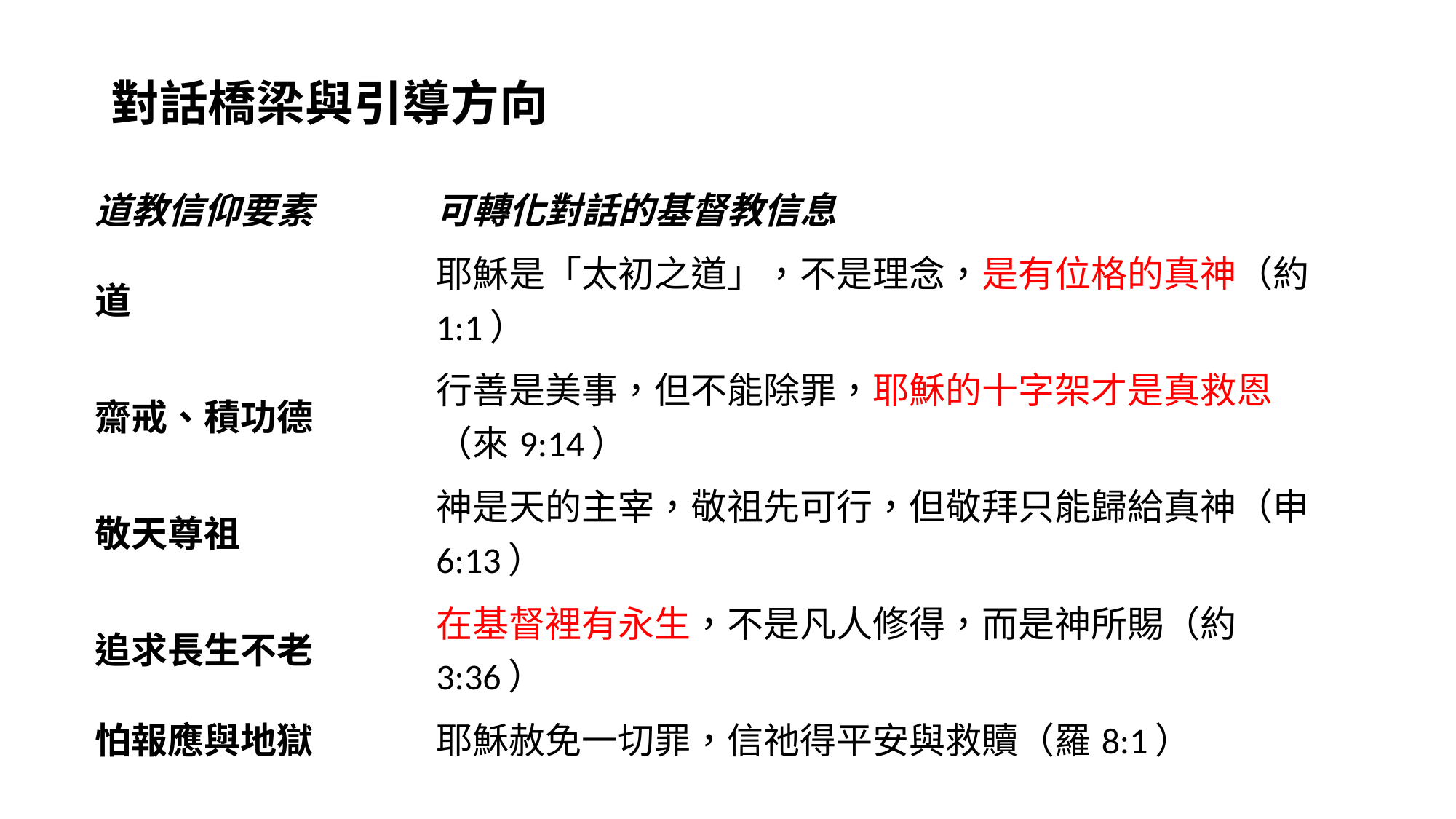

# 對話橋梁與引導方向
| 道教信仰要素 | 可轉化對話的基督教信息 |
| --- | --- |
| 道 | 耶穌是「太初之道」，不是理念，是有位格的真神（約1:1） |
| 齋戒、積功德 | 行善是美事，但不能除罪，耶穌的十字架才是真救恩（來9:14） |
| 敬天尊祖 | 神是天的主宰，敬祖先可行，但敬拜只能歸給真神（申6:13） |
| 追求長生不老 | 在基督裡有永生，不是凡人修得，而是神所賜（約3:36） |
| 怕報應與地獄 | 耶穌赦免一切罪，信祂得平安與救贖（羅8:1） |